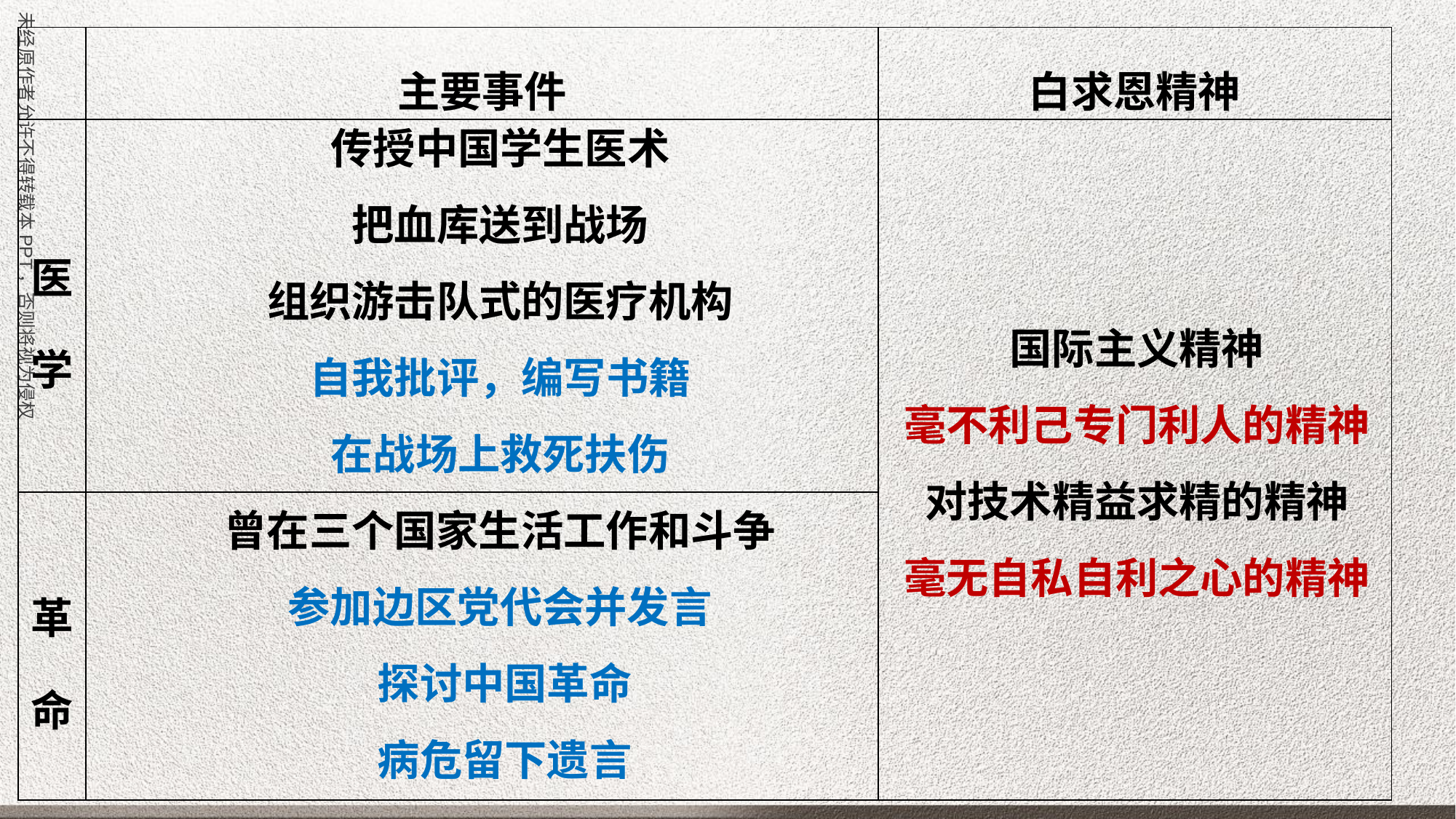

|  | 主要事件 | 白求恩精神 |
| --- | --- | --- |
| 医学 |  |  |
| 革命 |  |  |
传授中国学生医术
把血库送到战场
组织游击队式的医疗机构
自我批评，编写书籍
在战场上救死扶伤

国际主义精神
毫不利己专门利人的精神
对技术精益求精的精神
毫无自私自利之心的精神
曾在三个国家生活工作和斗争
参加边区党代会并发言
探讨中国革命
病危留下遗言